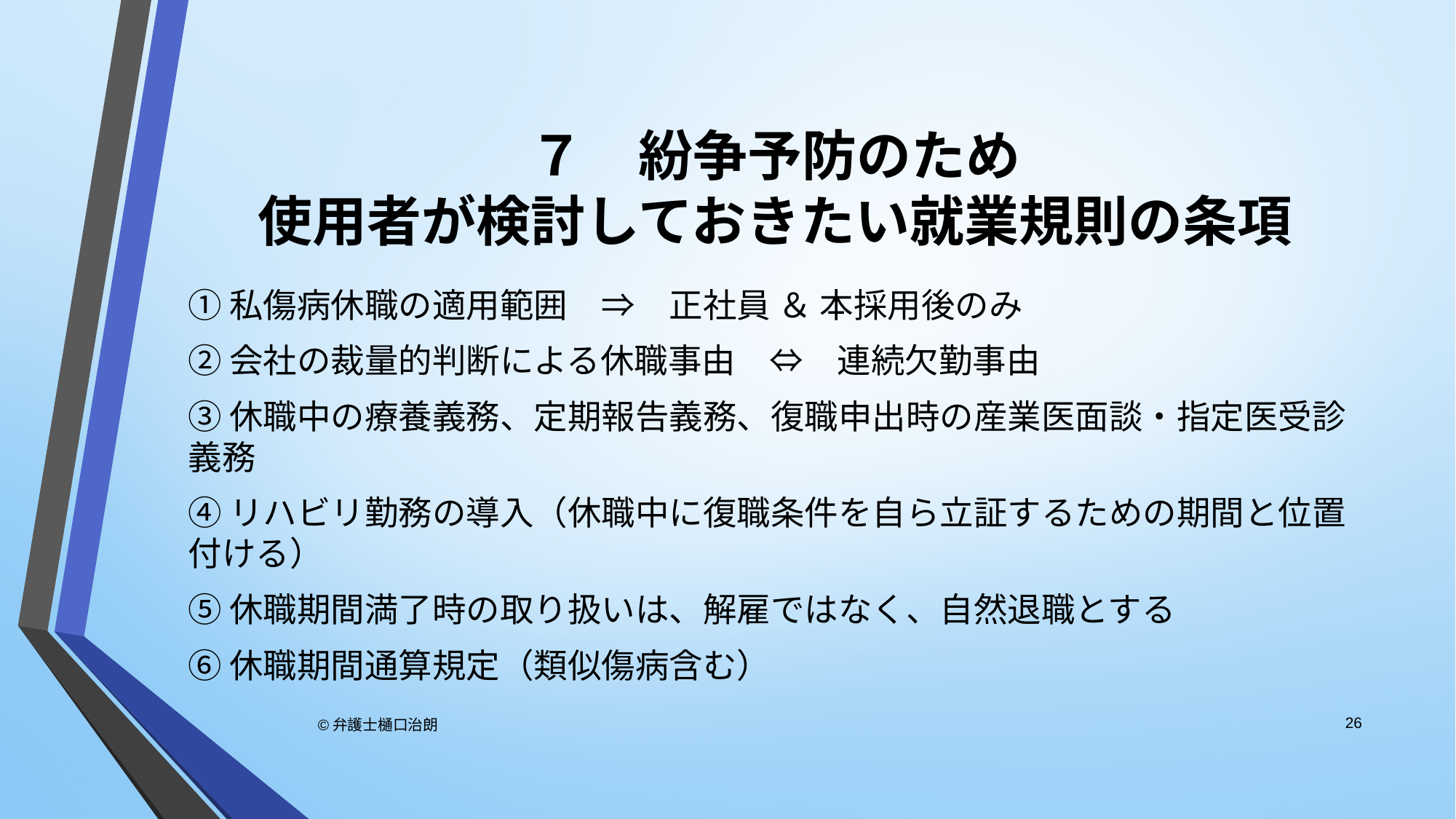

# ７　紛争予防のため 使用者が検討しておきたい就業規則の条項
①私傷病休職の適用範囲　⇒　正社員 ＆ 本採用後のみ
➁会社の裁量的判断による休職事由　⇔　連続欠勤事由
③休職中の療養義務、定期報告義務、復職申出時の産業医面談・指定医受診義務
④リハビリ勤務の導入（休職中に復職条件を自ら立証するための期間と位置付ける）
⑤休職期間満了時の取り扱いは、解雇ではなく、自然退職とする
⑥休職期間通算規定（類似傷病含む）
26
©弁護士樋口治朗